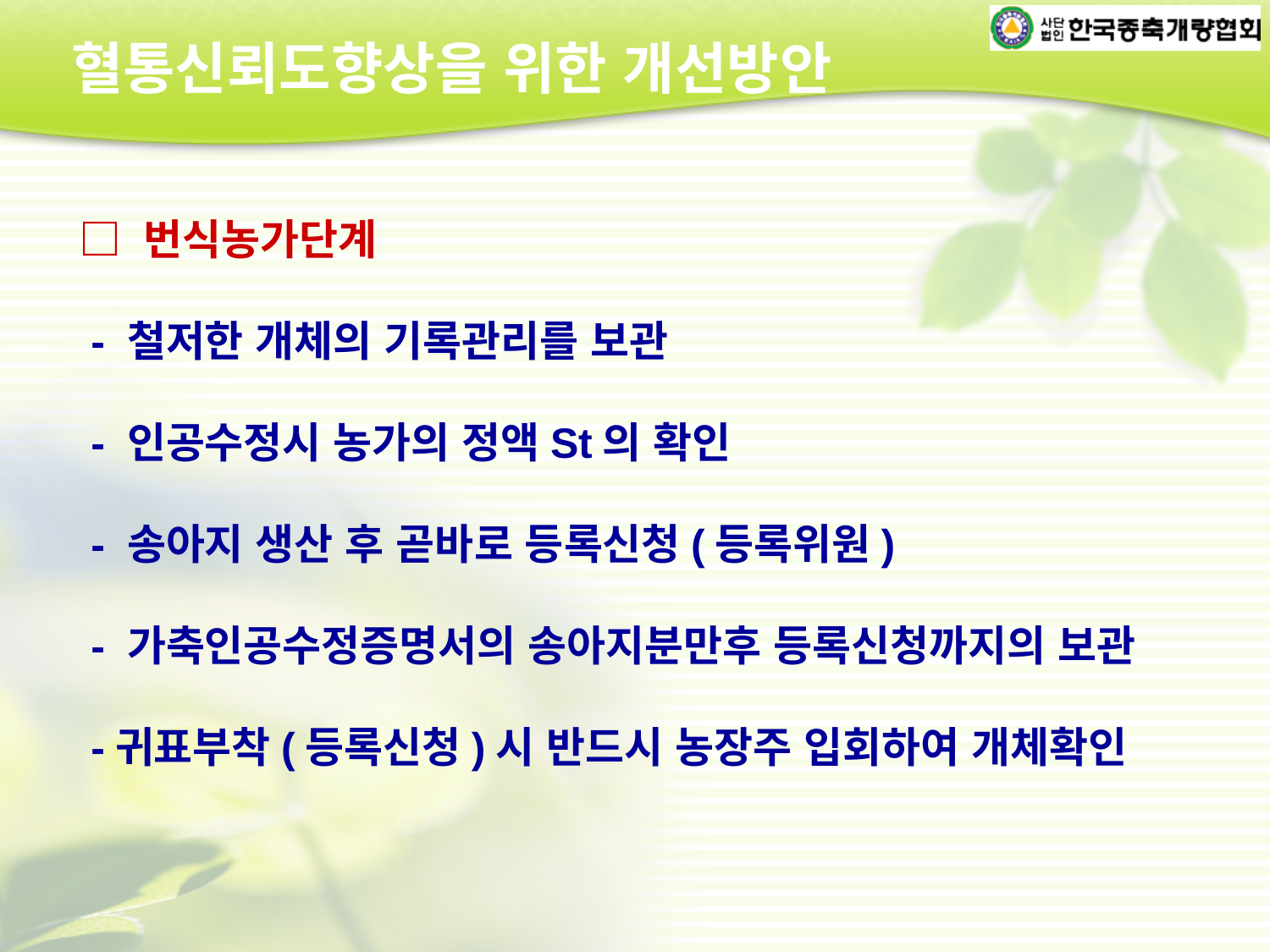

혈통신뢰도향상을 위한 개선방안
 □ 번식농가단계
  - 철저한 개체의 기록관리를 보관
  - 인공수정시 농가의 정액St의 확인
  - 송아지 생산 후 곧바로 등록신청(등록위원)
  - 가축인공수정증명서의 송아지분만후 등록신청까지의 보관
  -귀표부착(등록신청)시 반드시 농장주 입회하여 개체확인